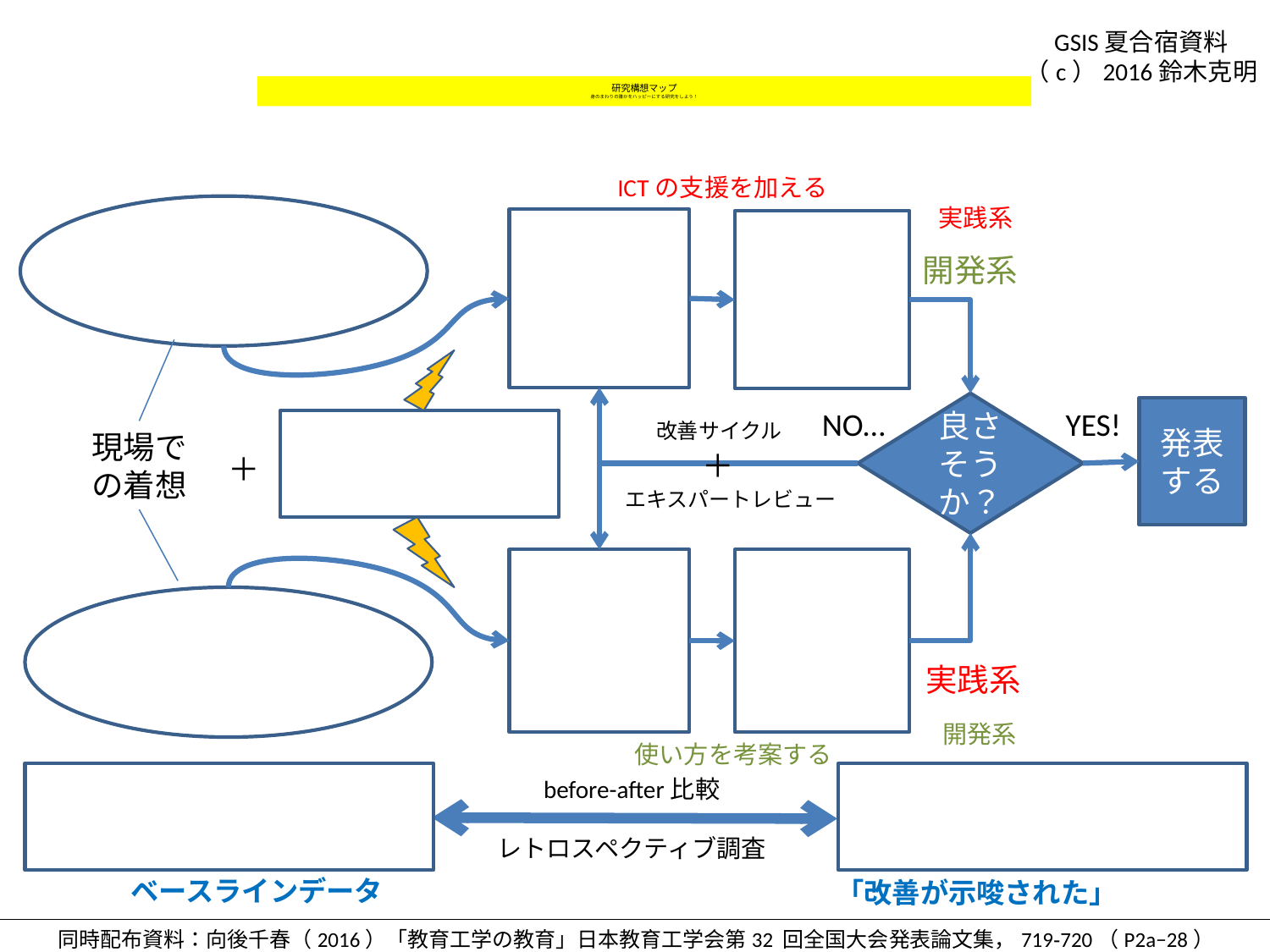

GSIS夏合宿資料
（c）2016鈴木克明
# 研究構想マップ 身のまわりの誰かをハッピーにする研究をしよう！
ICTの支援を加える
実践系

開発系

良さそうか？
NO…
YES!
発表する

改善サイクル
現場での着想
＋
＋
エキスパートレビュー

実践系
開発系
使い方を考案する

before-after比較

レトロスペクティブ調査
ベースラインデータ
「改善が示唆された」
同時配布資料：向後千春（2016）「教育工学の教育」日本教育工学会第32 回全国大会発表論文集，719‐720（P2a−28）